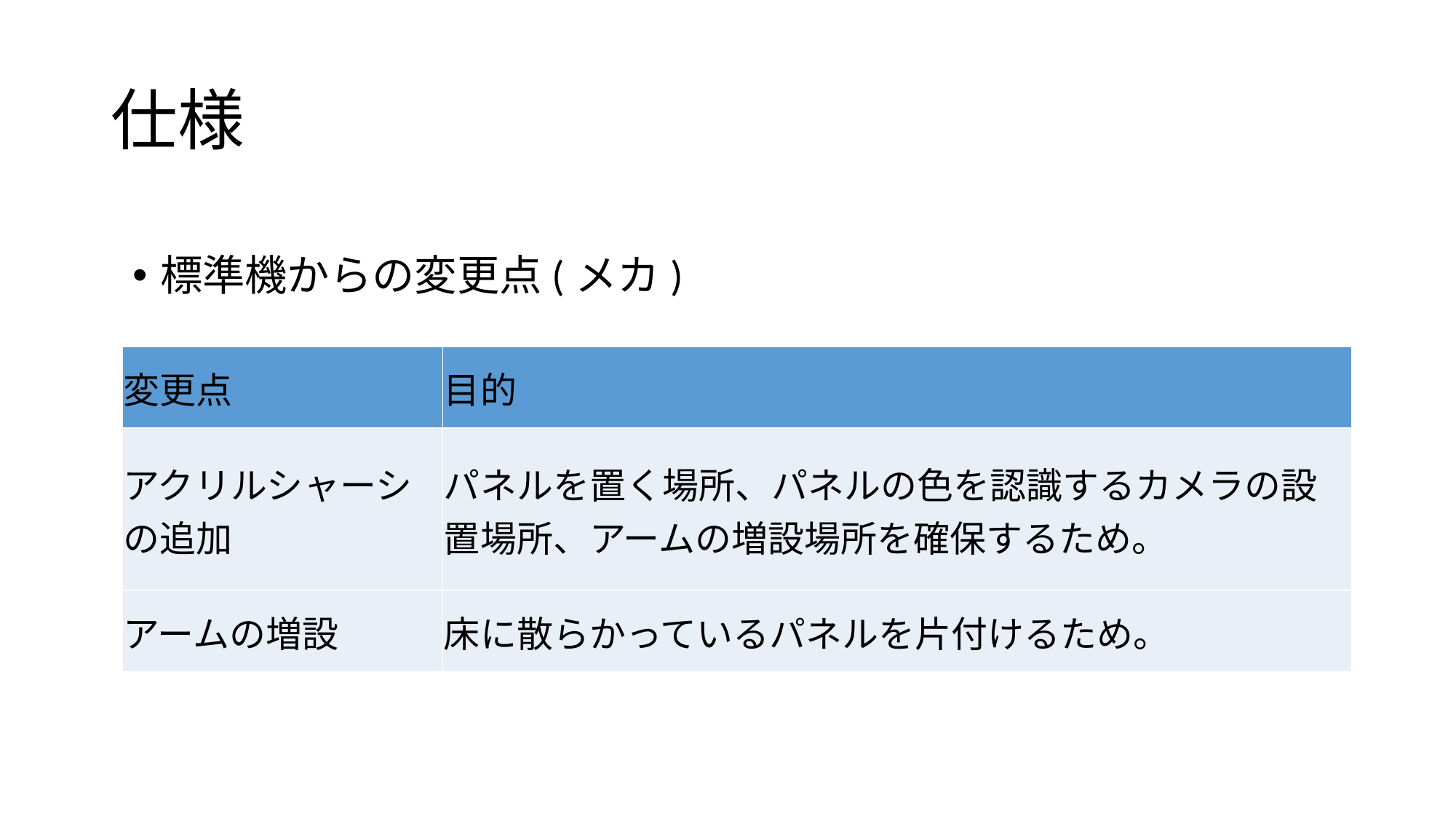

# 仕様
標準機からの変更点(メカ)

| 変更点 | 目的 |
| --- | --- |
| アクリルシャーシの追加 | パネルを置く場所、パネルの色を認識するカメラの設置場所、アームの増設場所を確保するため。 |
| アームの増設 | 床に散らかっているパネルを片付けるため。 |